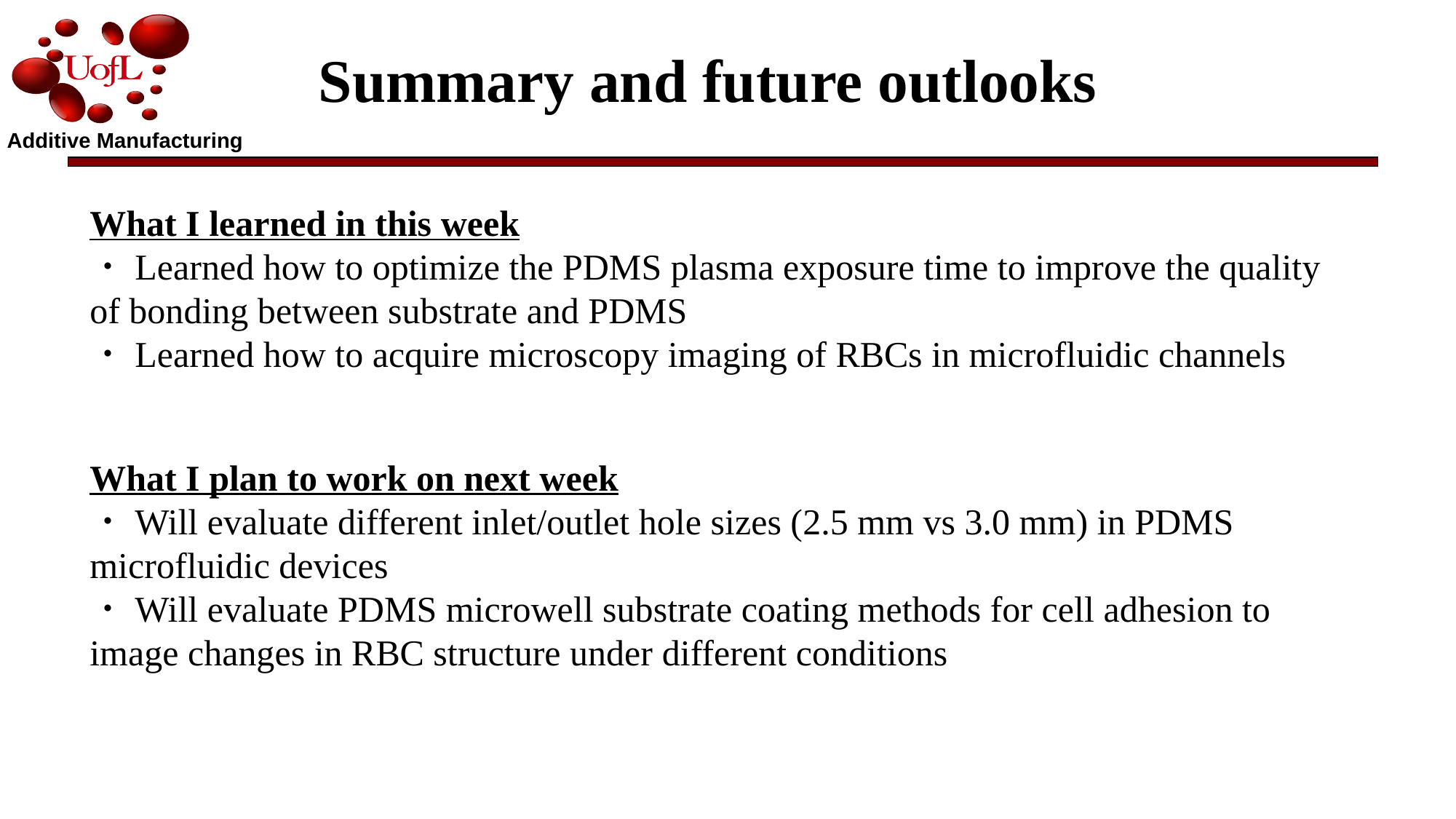

Summary and future outlooks
What I learned in this week
・Learned how to optimize the PDMS plasma exposure time to improve the quality of bonding between substrate and PDMS
・Learned how to acquire microscopy imaging of RBCs in microfluidic channels
What I plan to work on next week
・Will evaluate different inlet/outlet hole sizes (2.5 mm vs 3.0 mm) in PDMS microfluidic devices
・Will evaluate PDMS microwell substrate coating methods for cell adhesion to image changes in RBC structure under different conditions
| Thickness | Indirect effect |
| --- | --- |
| Very thin (< 0.5 mm) | Too soft and flexible → prone to wrinkles, deformation, or trapped air bubbles during bonding. |
| Very thick (> 10 mm) | Less flexible → may not conform well to the glass surface, increasing the risk of imperfect sealing. |
| Moderate thickness (2–5 mm) | Offers good flexibility and contact → usually leads to reliable and uniform bonding. |